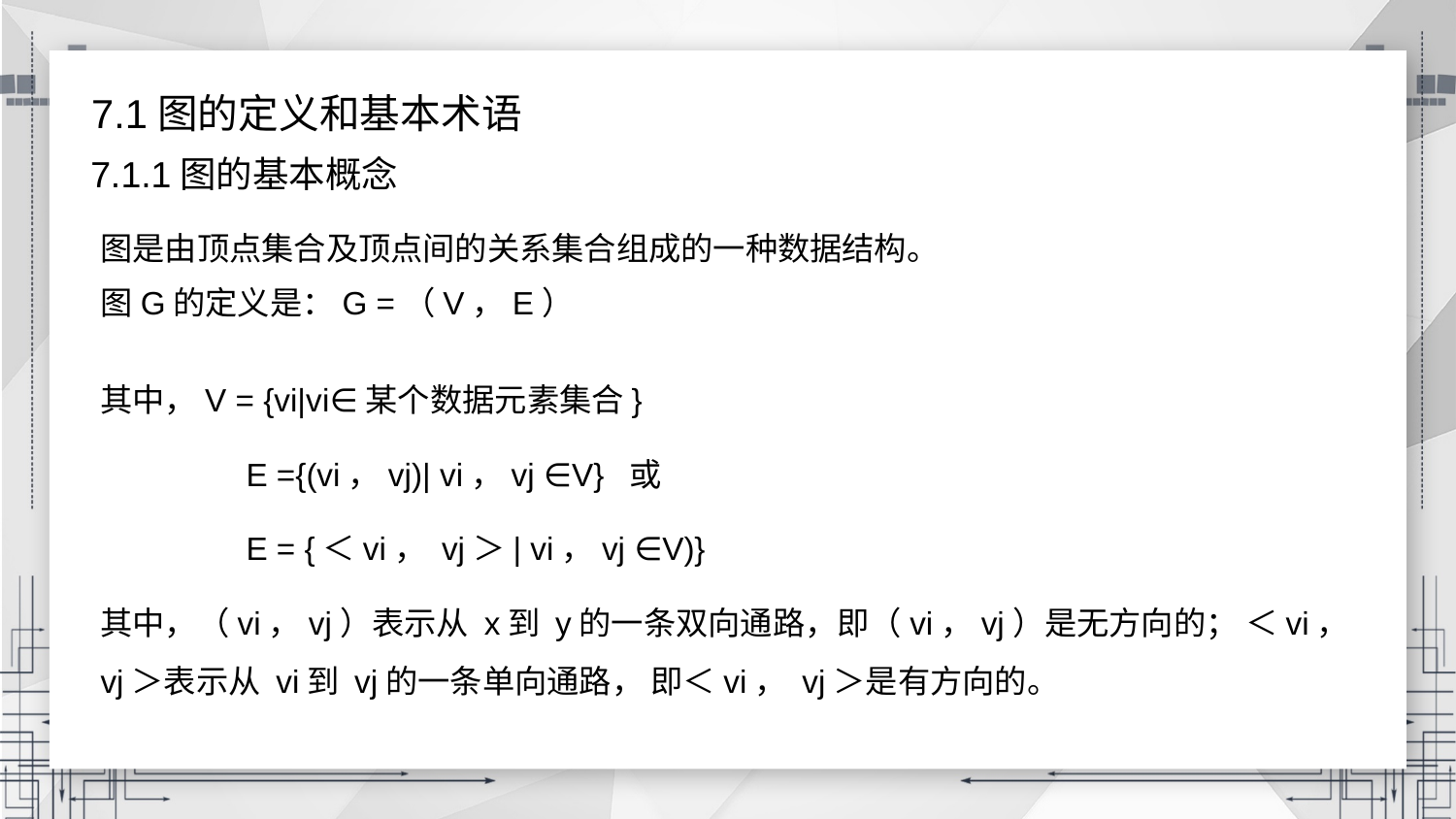

7.1图的定义和基本术语
7.1.1图的基本概念
图是由顶点集合及顶点间的关系集合组成的一种数据结构。
图G的定义是：G =（V，E）
其中，V = {vi|vi∈某个数据元素集合}
	E ={(vi，vj)| vi，vj ∈V}  或
	E = {＜vi， vj＞| vi，vj ∈V)}
其中，（vi，vj）表示从 x到 y的一条双向通路，即（vi，vj）是无方向的； ＜vi， vj＞表示从 vi到 vj的一条单向通路， 即＜vi， vj＞是有方向的。